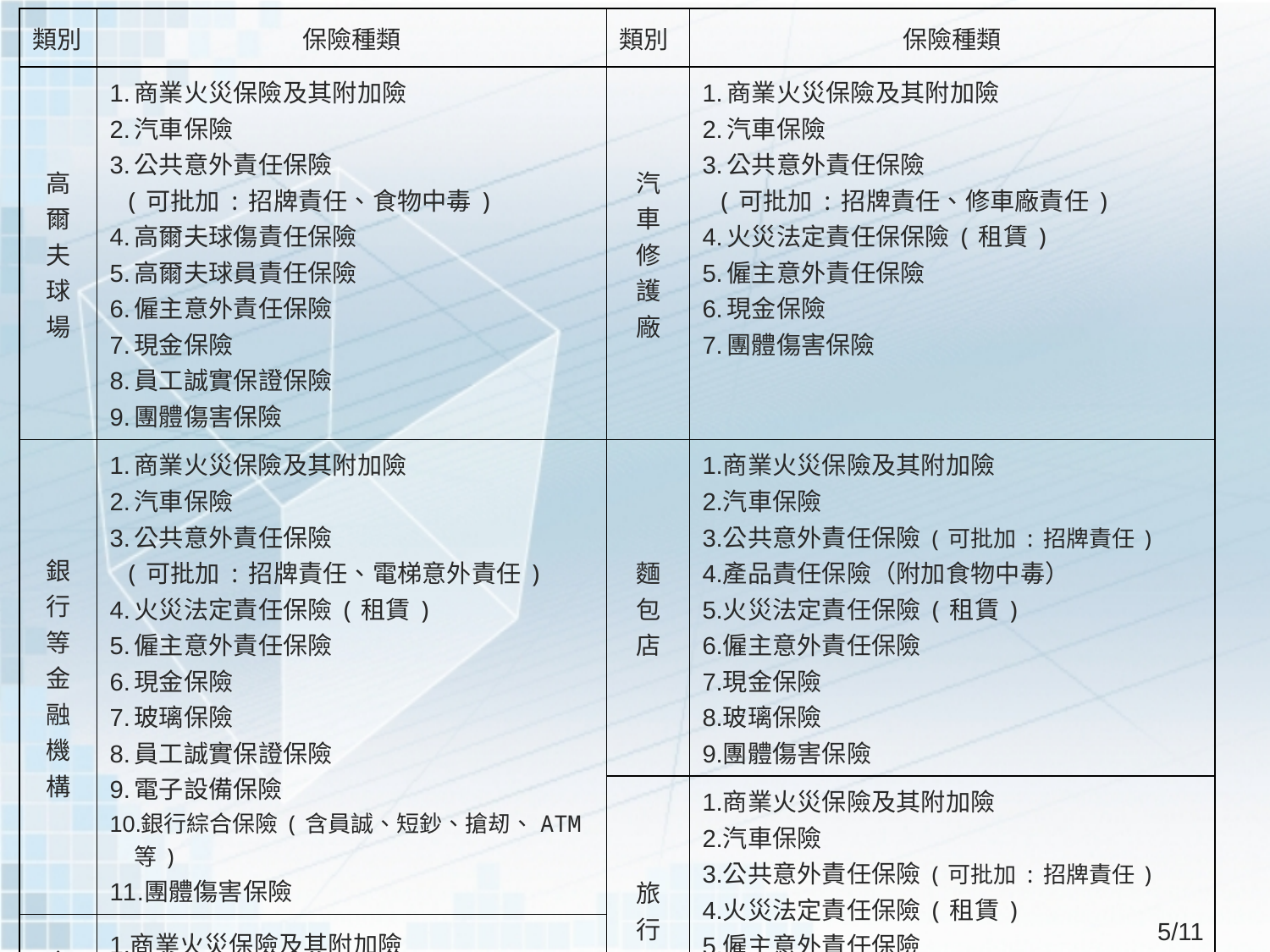

| 類別 | 保險種類 | 類別 | 保險種類 |
| --- | --- | --- | --- |
| 高 爾 夫 球 場 | 商業火災保險及其附加險 汽車保險 公共意外責任保險 (可批加:招牌責任、食物中毒) 高爾夫球傷責任保險 高爾夫球員責任保險 僱主意外責任保險 現金保險 員工誠實保證保險 團體傷害保險 | 汽 車 修 護 廠 | 商業火災保險及其附加險 汽車保險 公共意外責任保險 (可批加:招牌責任、修車廠責任) 火災法定責任保保險(租賃) 僱主意外責任保險 現金保險 團體傷害保險 |
| 銀 行 等 金 融 機 構 | 商業火災保險及其附加險 汽車保險 公共意外責任保險 (可批加:招牌責任、電梯意外責任) 火災法定責任保險(租賃) 僱主意外責任保險 現金保險 玻璃保險 員工誠實保證保險 電子設備保險 銀行綜合保險(含員誠、短鈔、搶刼、ATM等) 團體傷害保險 | 麵 包 店 | 商業火災保險及其附加險 汽車保險 公共意外責任保險(可批加:招牌責任) 產品責任保險（附加食物中毒） 火災法定責任保險(租賃) 僱主意外責任保險 現金保險 玻璃保險 團體傷害保險 |
|  |  | 旅 行 社 | 商業火災保險及其附加險 汽車保險 公共意外責任保險(可批加:招牌責任) 火災法定責任保險(租賃) 僱主意外責任保險 旅行業綜合保險 員工誠實保證保險 團體傷害保險 |
| 食 品 業 | 商業火災保險及其附加險 產品責任保險 僱主意外責任保險 團體傷害保險 |  |  |

5/11